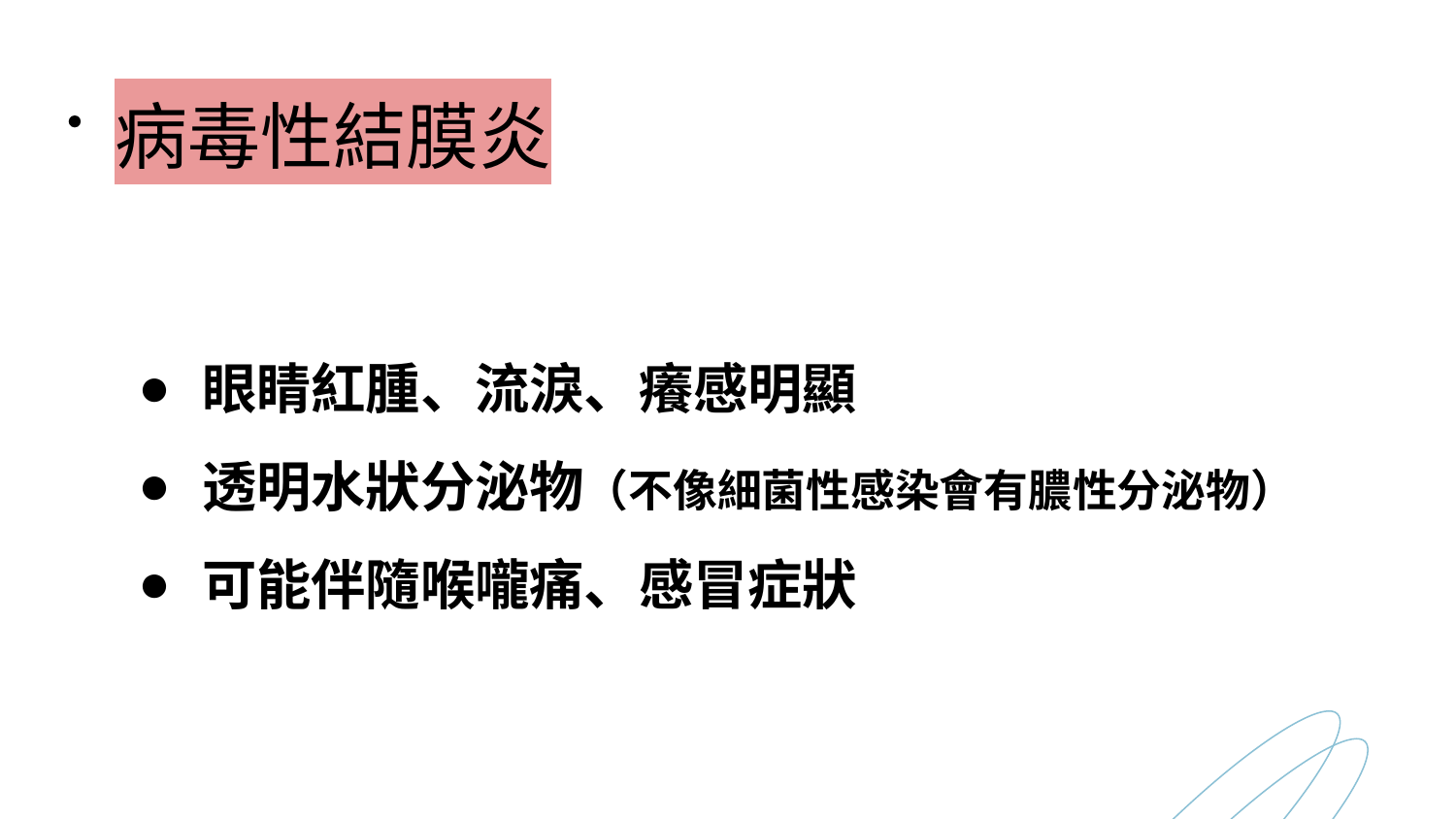

# 病毒性結膜炎
眼睛紅腫、流淚、癢感明顯
透明水狀分泌物（不像細菌性感染會有膿性分泌物）
可能伴隨喉嚨痛、感冒症狀